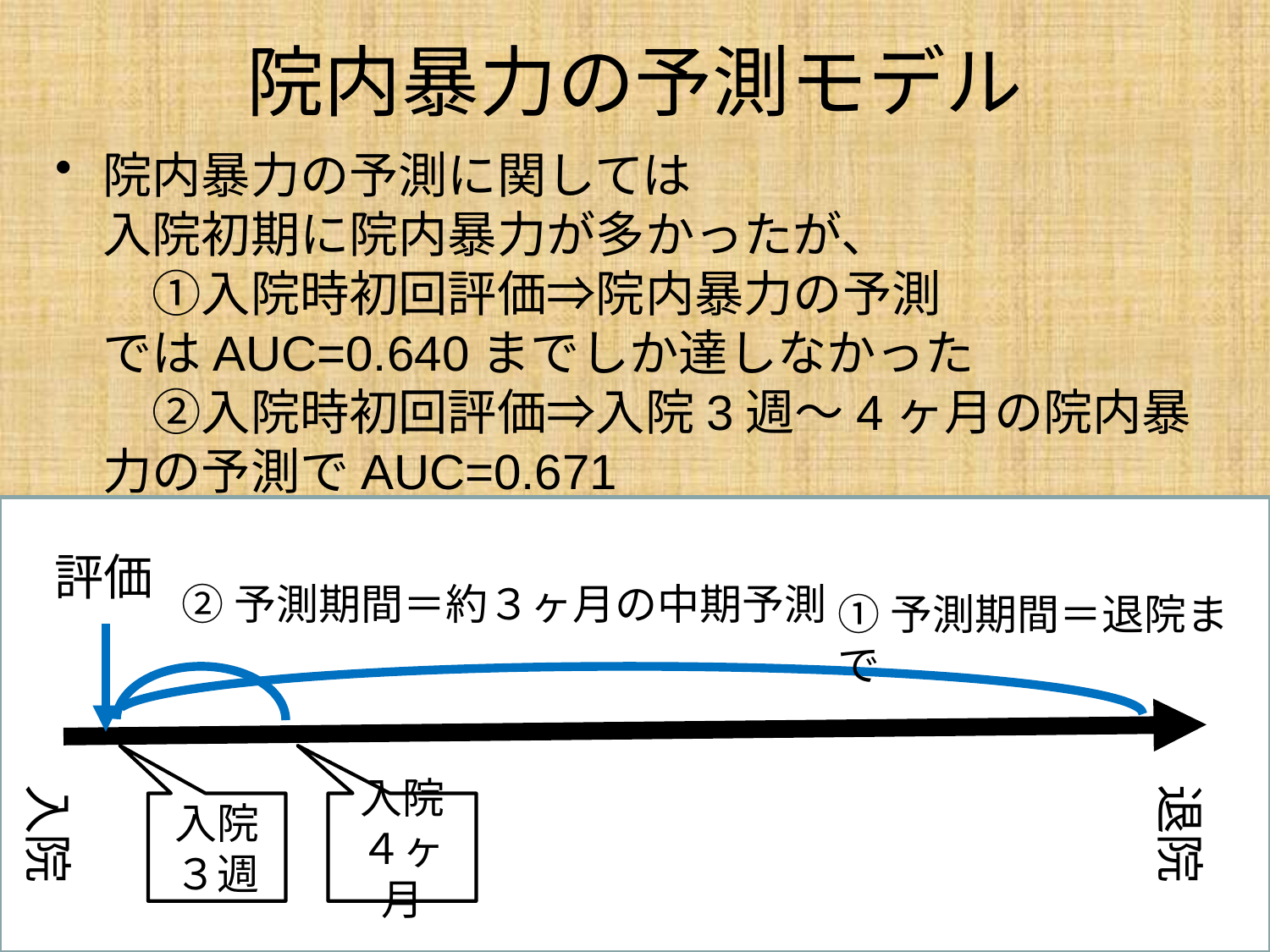

# 院内暴力の予測モデル
院内暴力の予測に関しては
入院初期に院内暴力が多かったが、
　①入院時初回評価⇒院内暴力の予測
ではAUC=0.640までしか達しなかった
　②入院時初回評価⇒入院3週～4ヶ月の院内暴力の予測でAUC=0.671

入院時初回評価は院内暴力の予測に適さない

評価
②予測期間＝約３ヶ月の中期予測
①予測期間＝退院まで

入院
退院
入院３週
入院４ヶ月